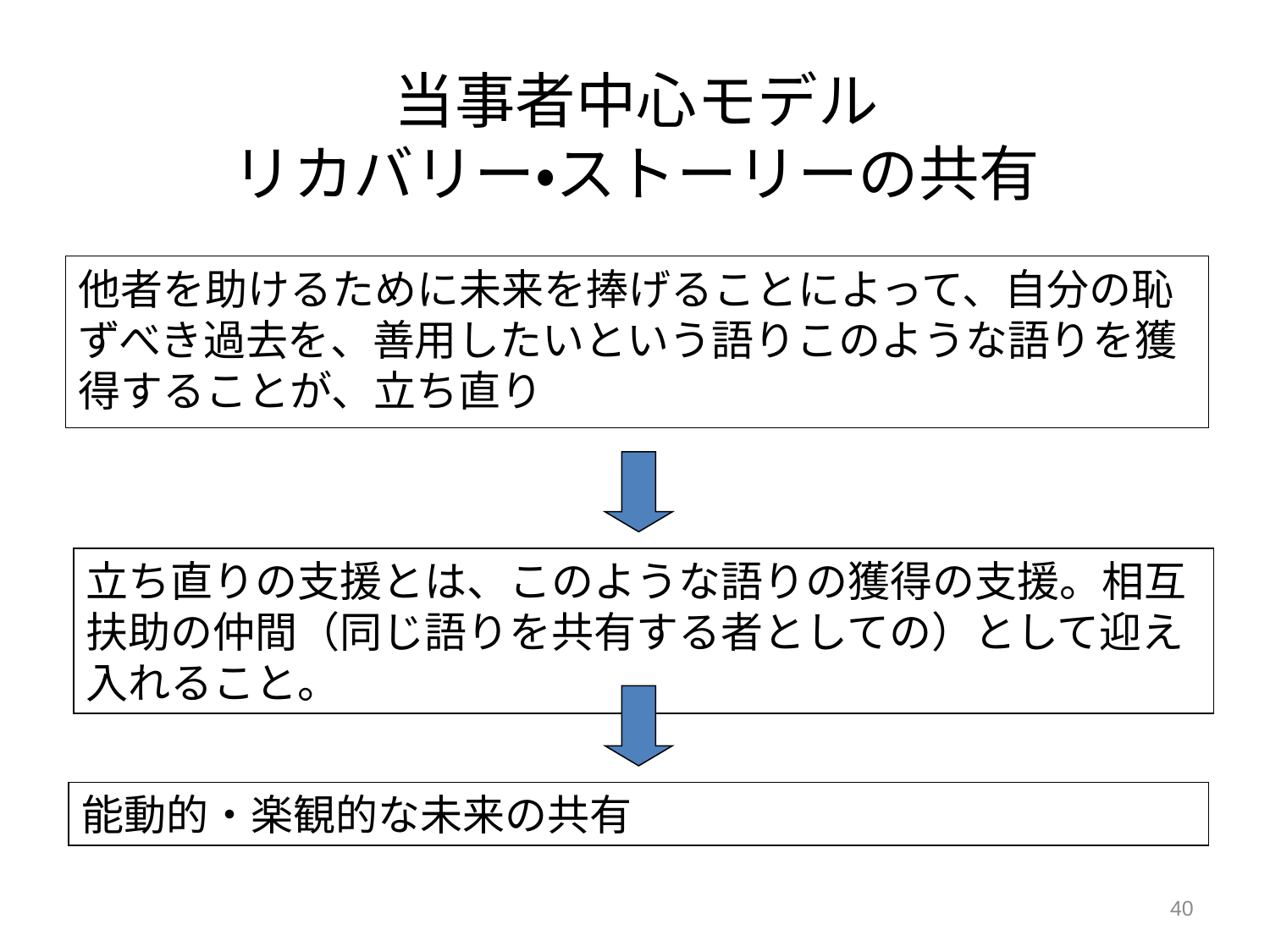

# 当事者中心モデル リカバリー・ストーリーの共有
他者を助けるために未来を捧げることによって、自分の恥ずべき過去を、善用したいという語りこのような語りを獲得することが、立ち直り

立ち直りの支援とは、このような語りの獲得の支援。相互扶助の仲間（同じ語りを共有する者としての）として迎え入れること。

能動的・楽観的な未来の共有
40